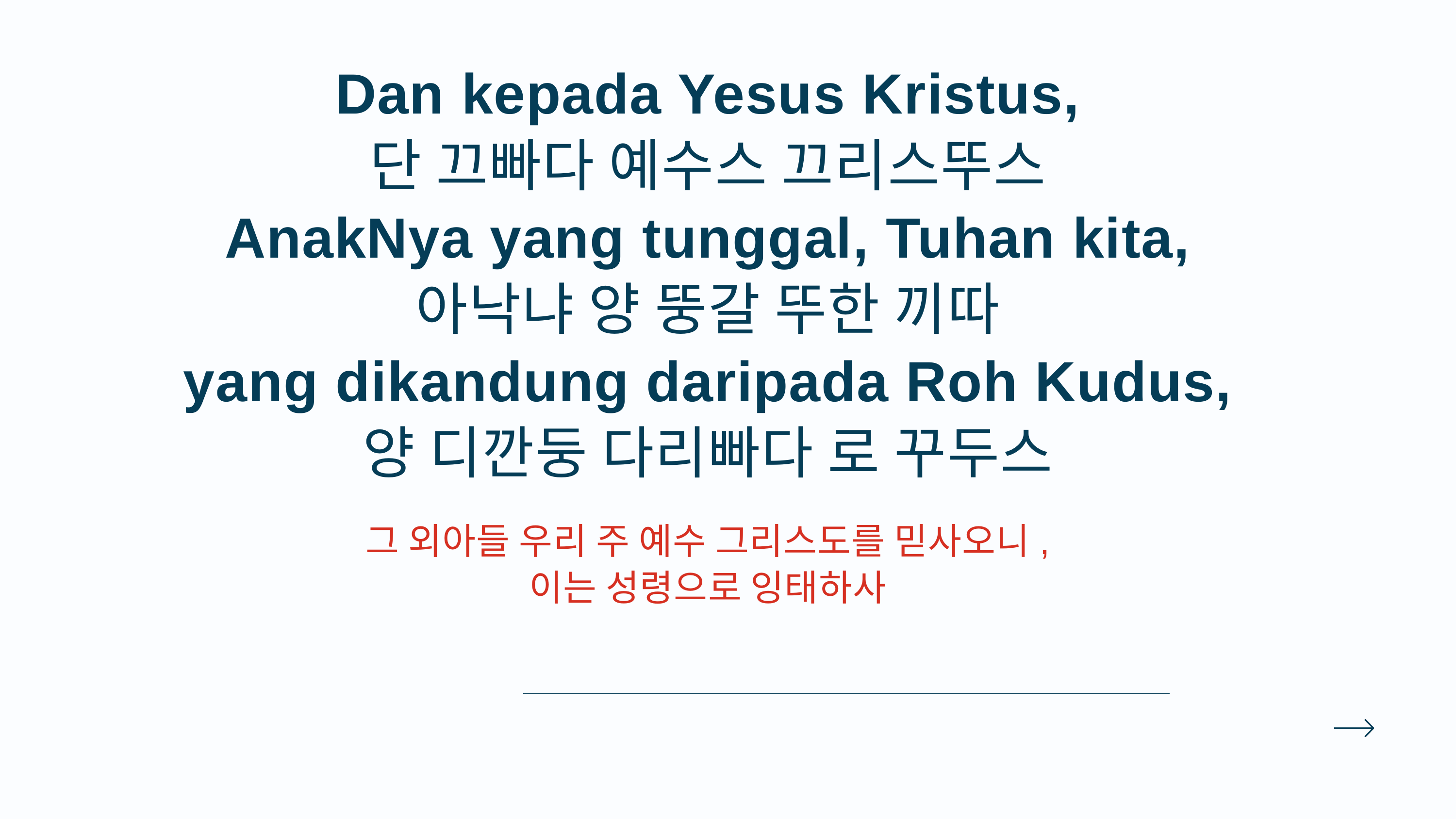

Dan kepada Yesus Kristus,
단 끄빠다 예수스 끄리스뚜스
AnakNya yang tunggal, Tuhan kita,
아낙냐 양 뚱갈 뚜한 끼따
yang dikandung daripada Roh Kudus,
양 디깐둥 다리빠다 로 꾸두스

그 외아들 우리 주 예수 그리스도를 믿사오니,
이는 성령으로 잉태하사